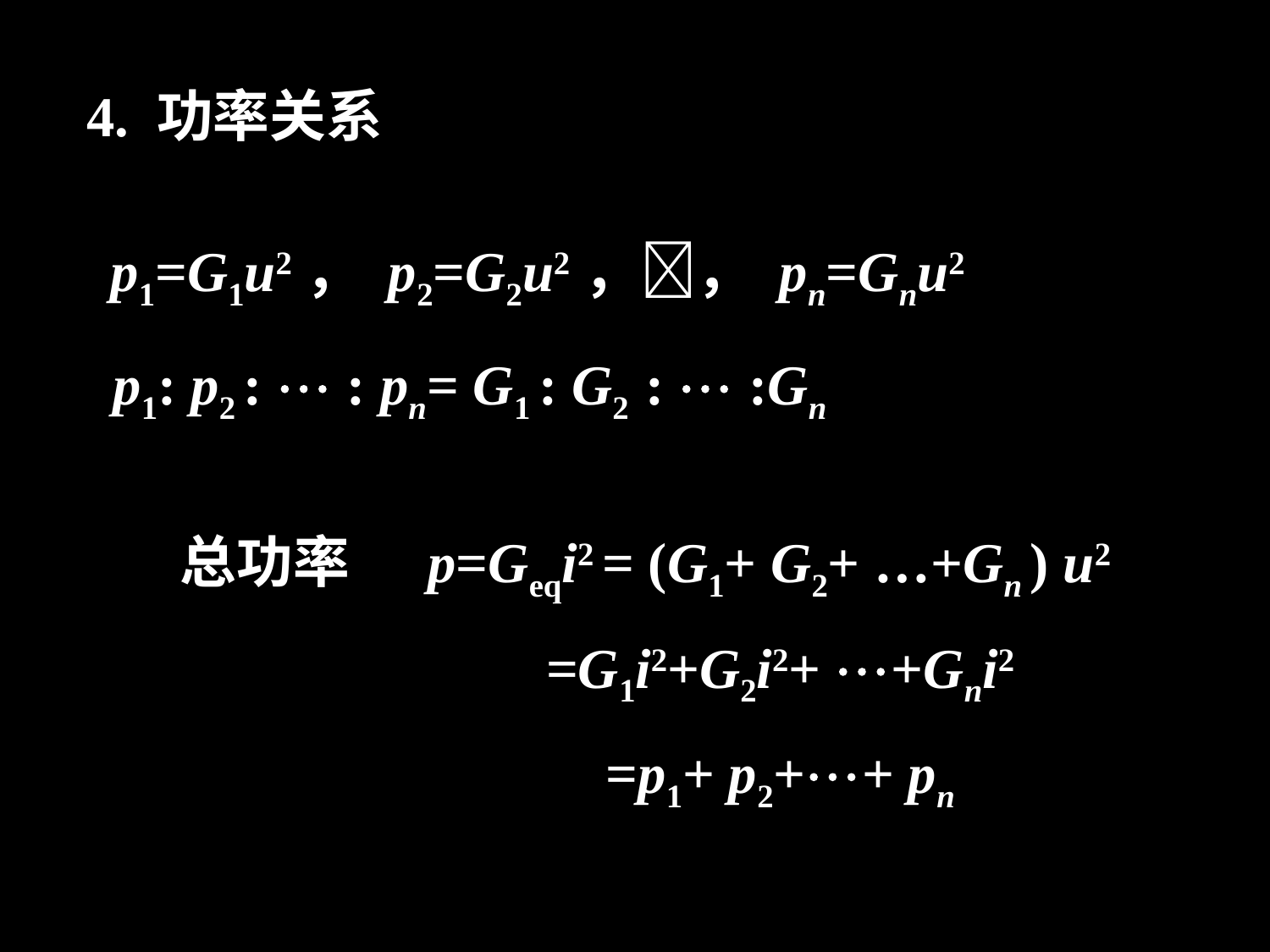

4. 功率关系
p1=G1u2， p2=G2u2，…， pn=Gnu2
p1: p2 : … : pn= G1 : G2  : … :Gn
总功率     p=Geqi2 = (G1+ G2+ …+Gn ) u2
                   =G1i2+G2i2+ …+Gni2
                   =p1+ p2+…+ pn